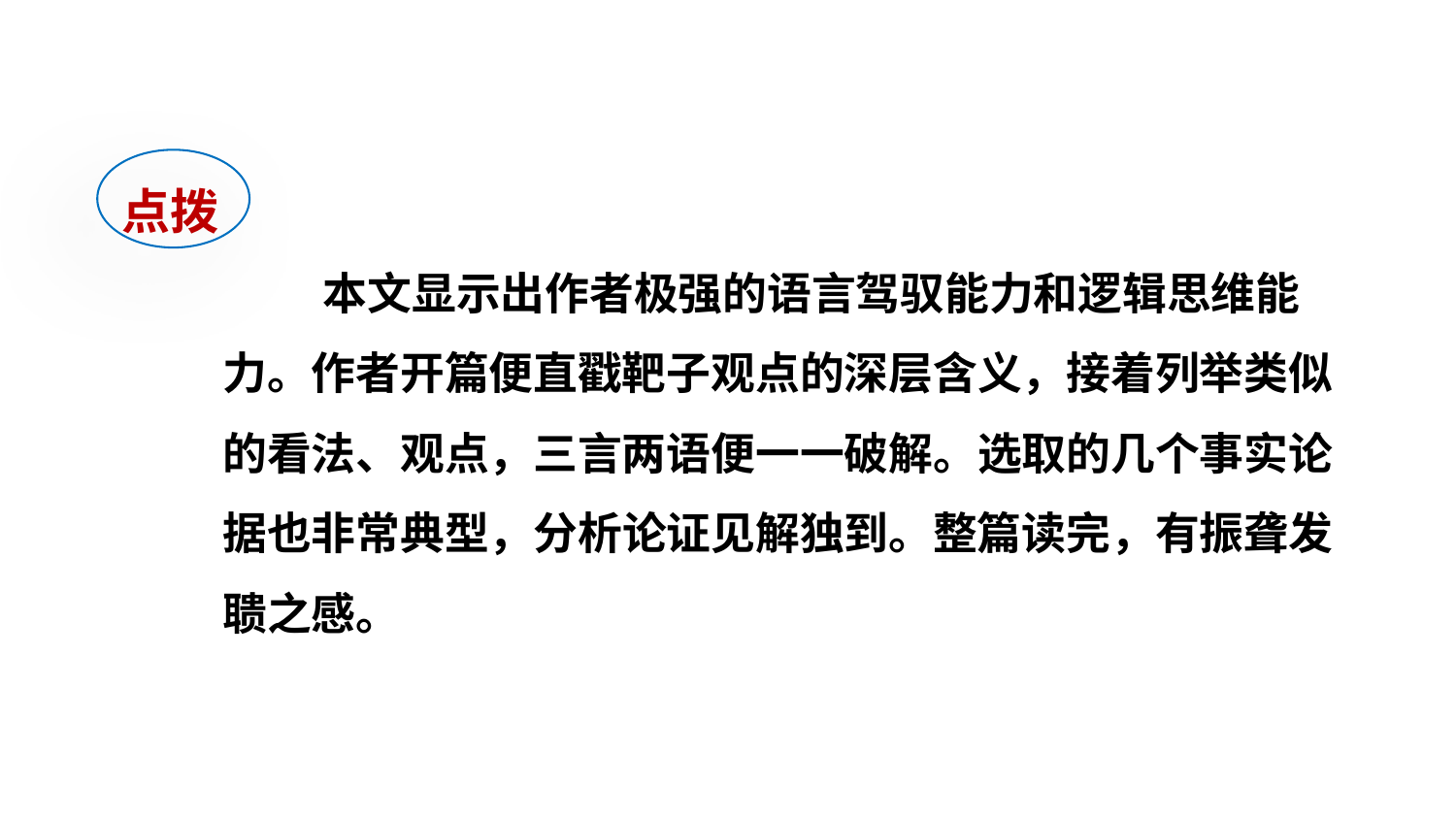

写作实践
点拨
本文显示出作者极强的语言驾驭能力和逻辑思维能力。作者开篇便直戳靶子观点的深层含义，接着列举类似的看法、观点，三言两语便一一破解。选取的几个事实论据也非常典型，分析论证见解独到。整篇读完，有振聋发聩之感。